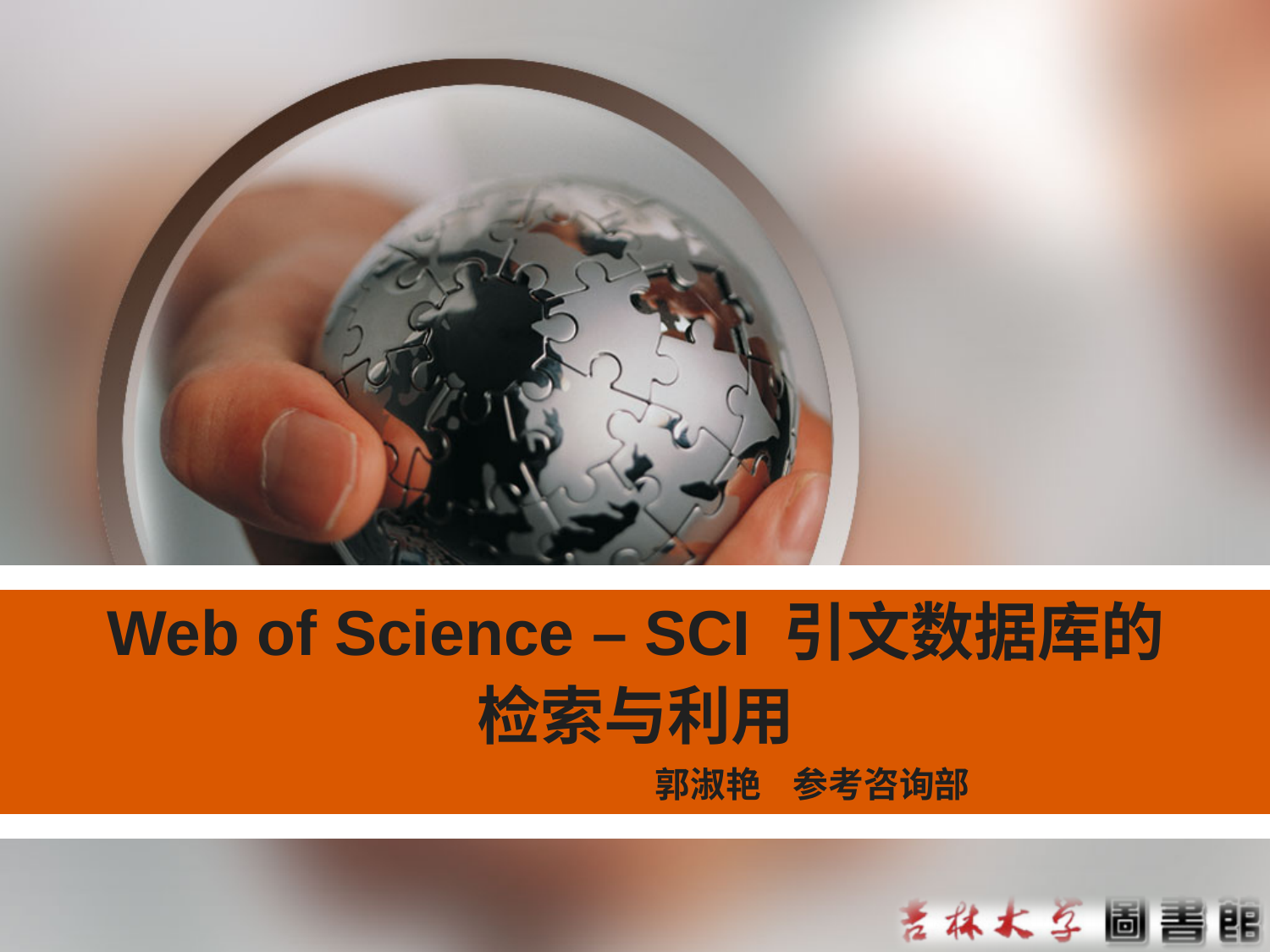

# Web of Science – SCI 引文数据库的 检索与利用
                                                郭淑艳    参考咨询部